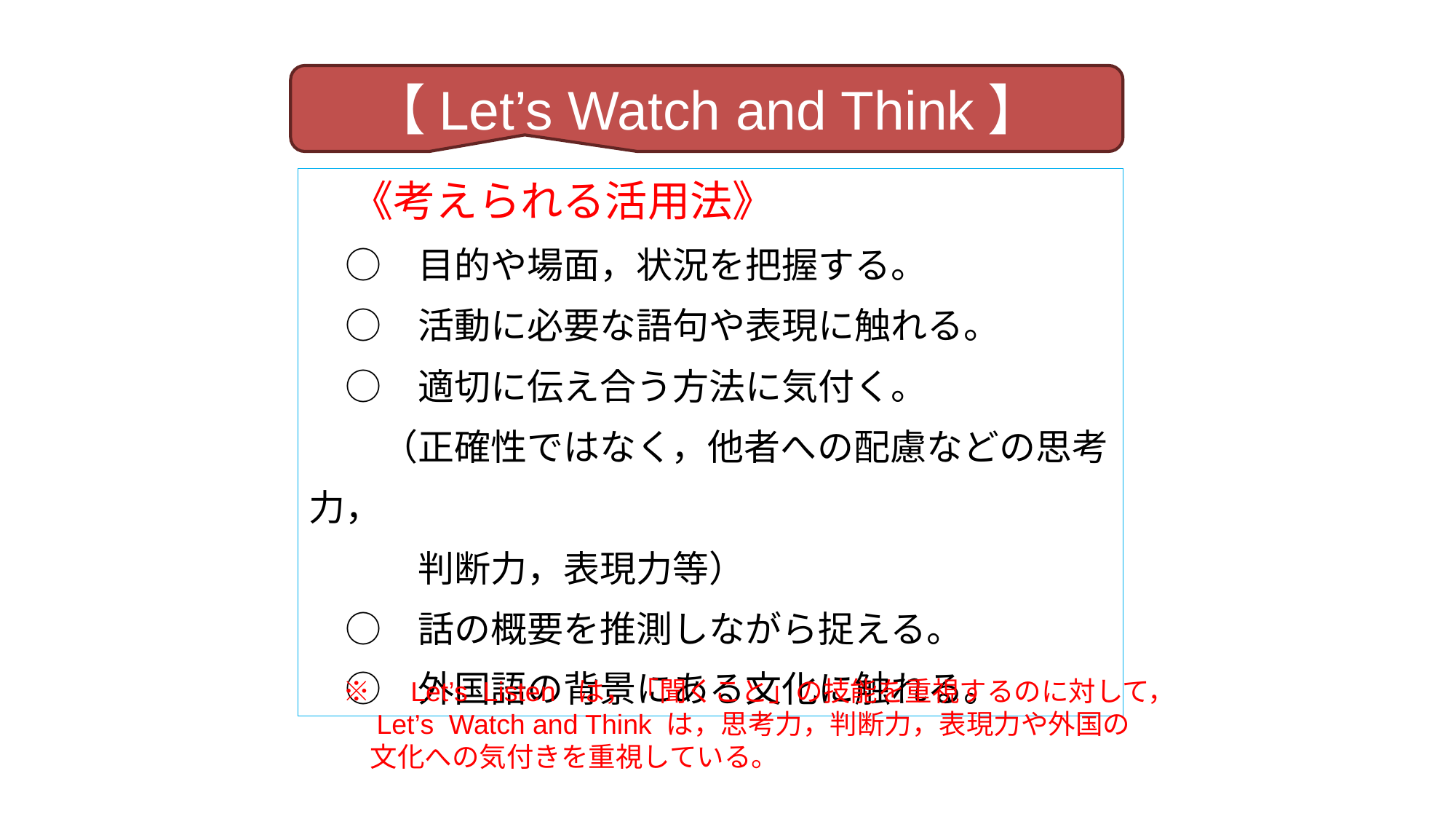

【Let’s Watch and Think】
　《考えられる活用法》
　○　目的や場面，状況を把握する。
　○　活動に必要な語句や表現に触れる。
　○　適切に伝え合う方法に気付く。
　　（正確性ではなく，他者への配慮などの思考力，
　　　判断力，表現力等）
　○　話の概要を推測しながら捉える。
　○　外国語の背景にある文化に触れる。
※　Let’s  Listen  は，「聞くこと」の技能を重視するのに対して，
　Let’s  Watch and Think は，思考力，判断力，表現力や外国の
　文化への気付きを重視している。